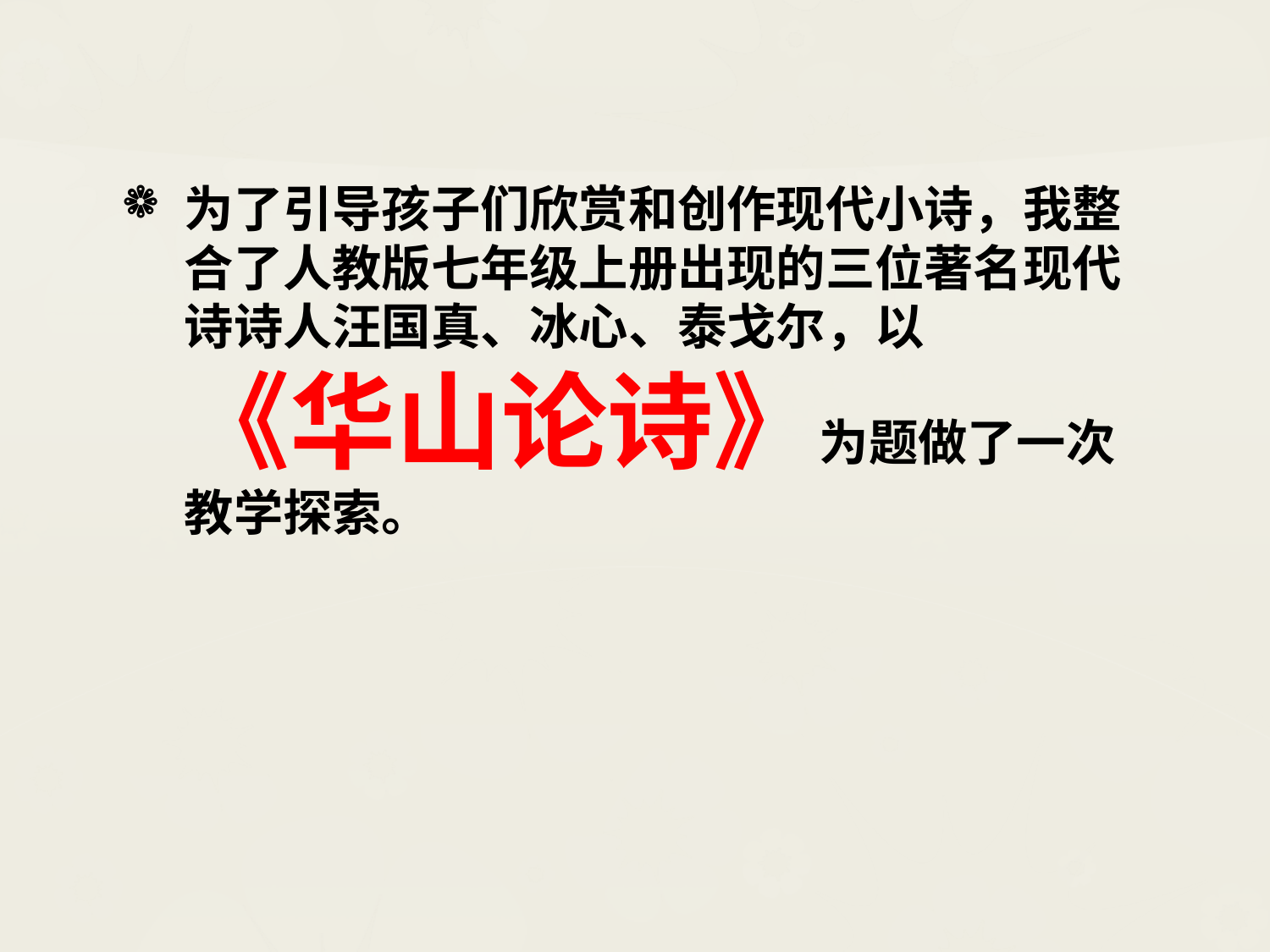

#
为了引导孩子们欣赏和创作现代小诗，我整合了人教版七年级上册出现的三位著名现代诗诗人汪国真、冰心、泰戈尔，以《华山论诗》为题做了一次教学探索。